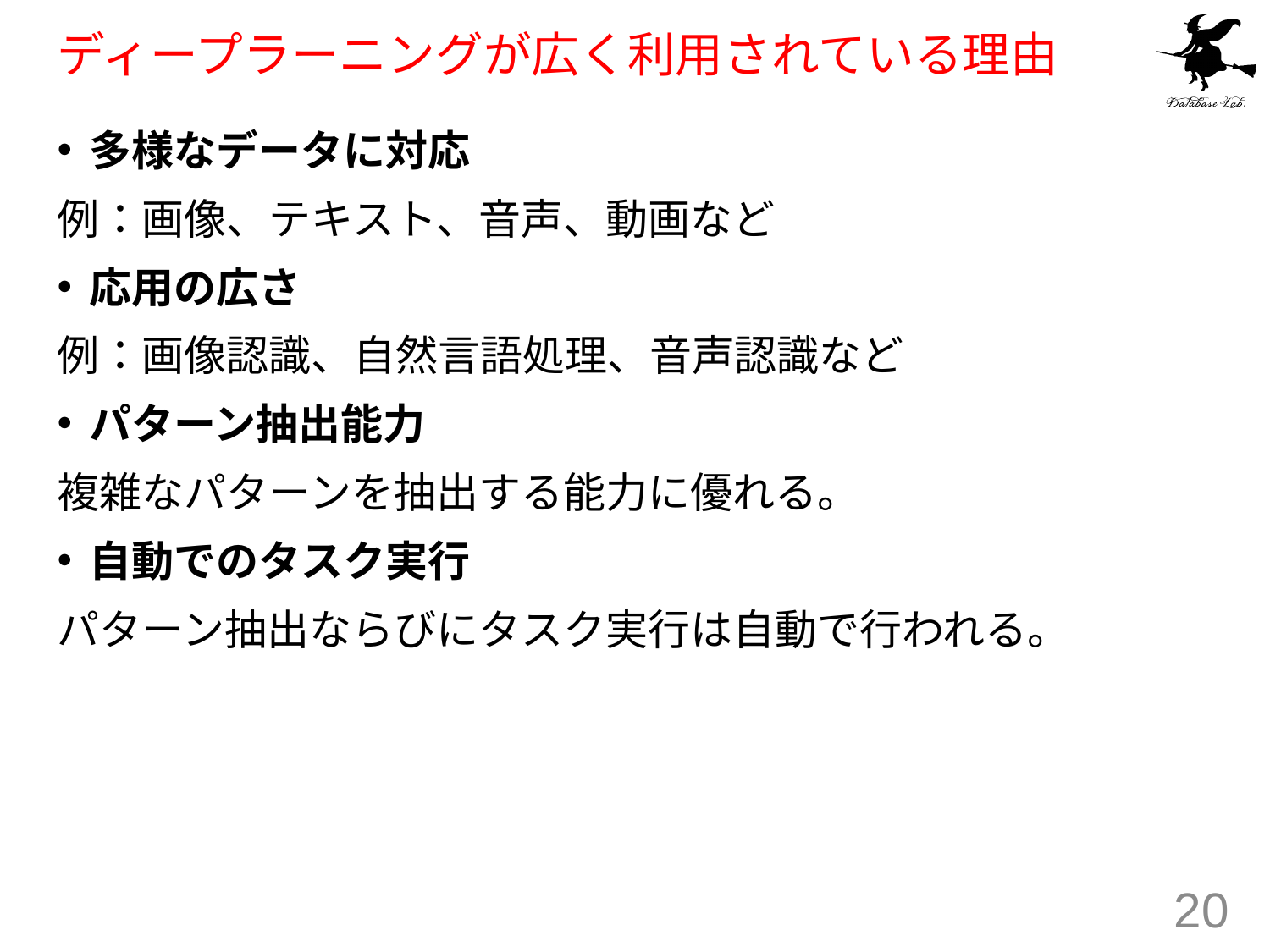

# ディープラーニングが広く利用されている理由
多様なデータに対応
例：画像、テキスト、音声、動画など
応用の広さ
例：画像認識、自然言語処理、音声認識など
パターン抽出能力
複雑なパターンを抽出する能力に優れる。
自動でのタスク実行
パターン抽出ならびにタスク実行は自動で行われる。

20